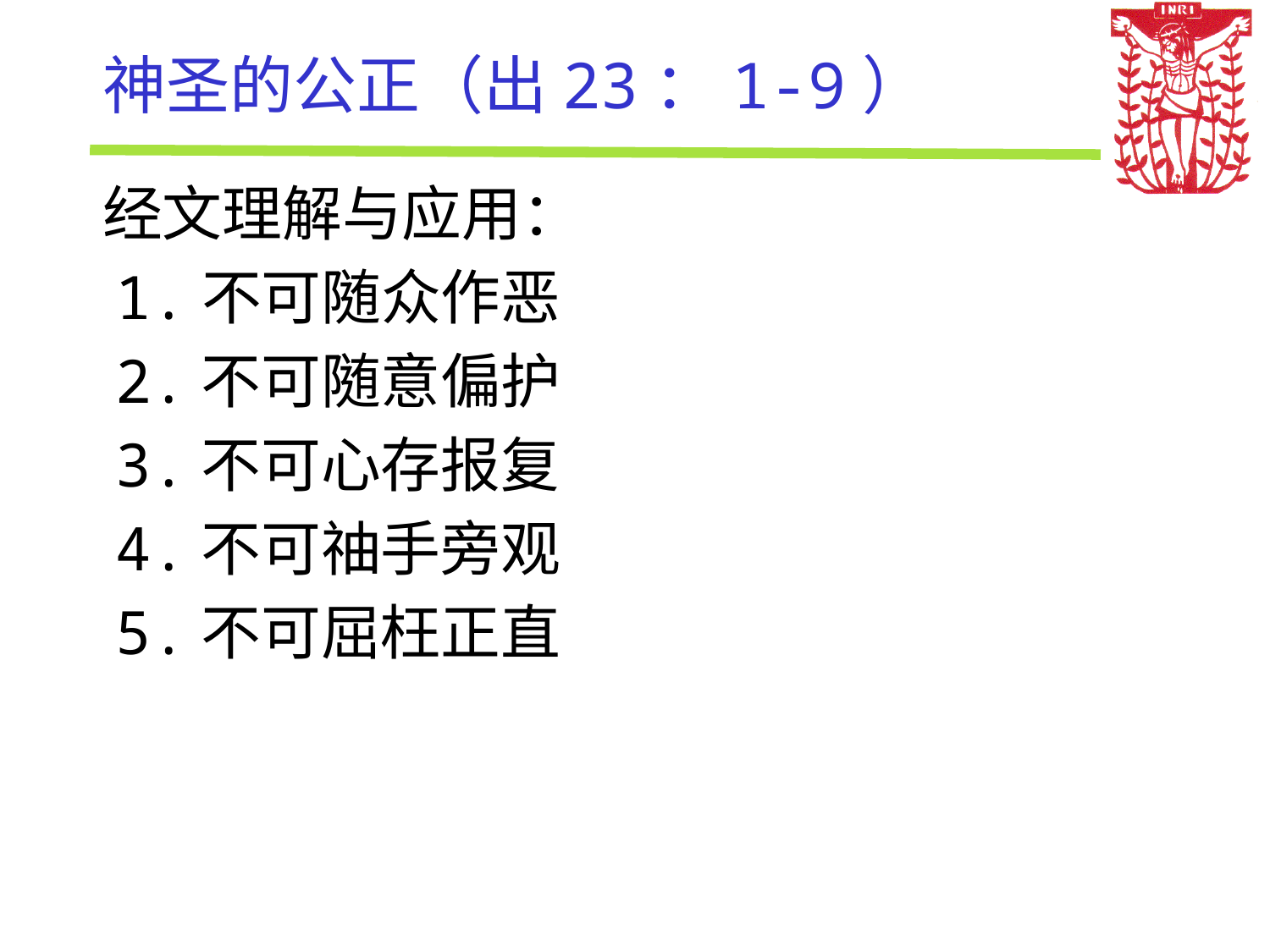

# 神圣的公正（出23：1-9）
经文理解与应用：
1.不可随众作恶
2.不可随意偏护
3.不可心存报复
4.不可䄂手旁观
5.不可屈枉正直